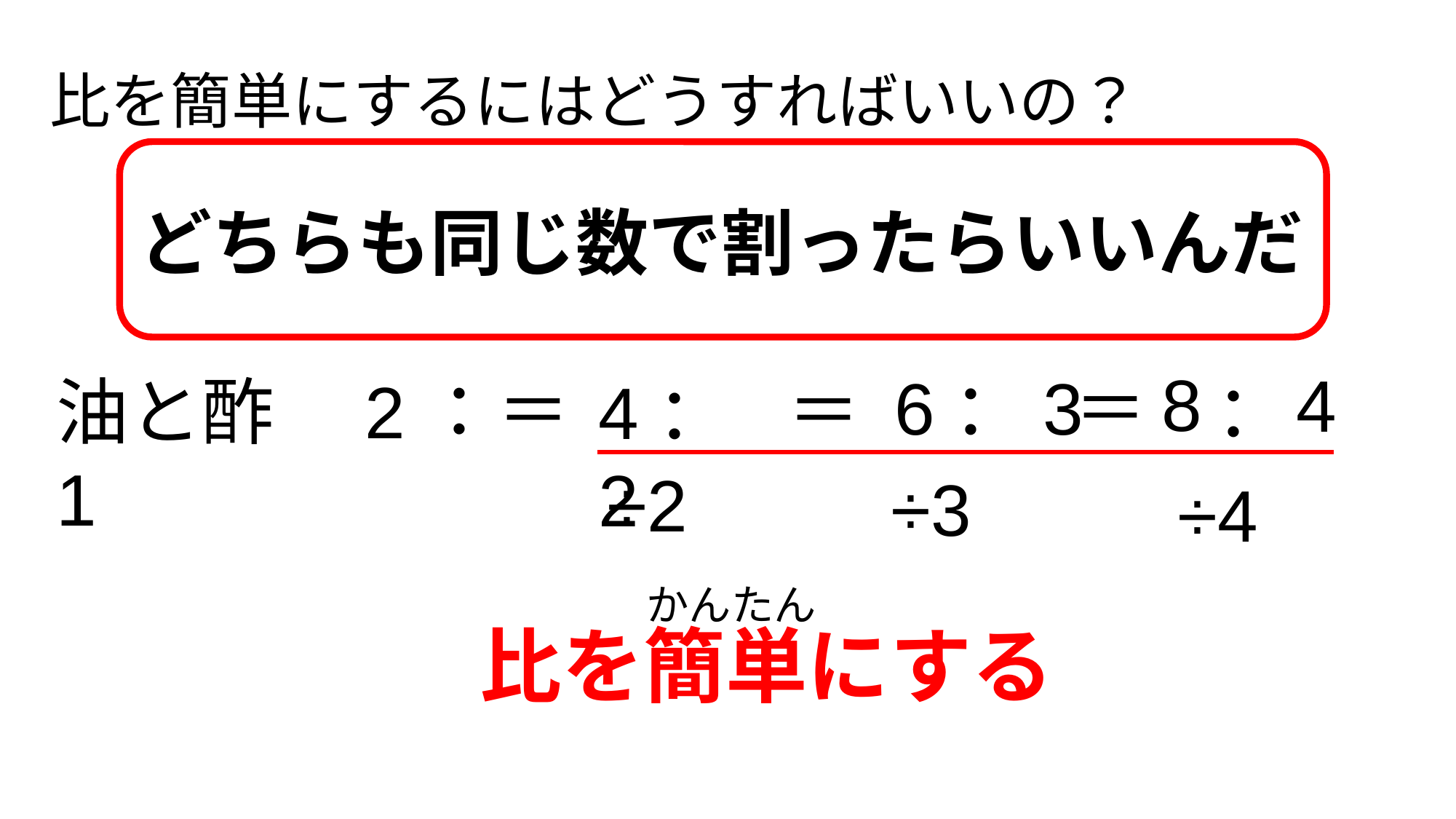

比を簡単にするにはどうすればいいの？

どちらも同じ数で割ったらいいんだ
8
4
6：3
＝
＝
＝
：
油と酢　2：1
4：2
÷2
÷3
÷4
かんたん
比を簡単にする